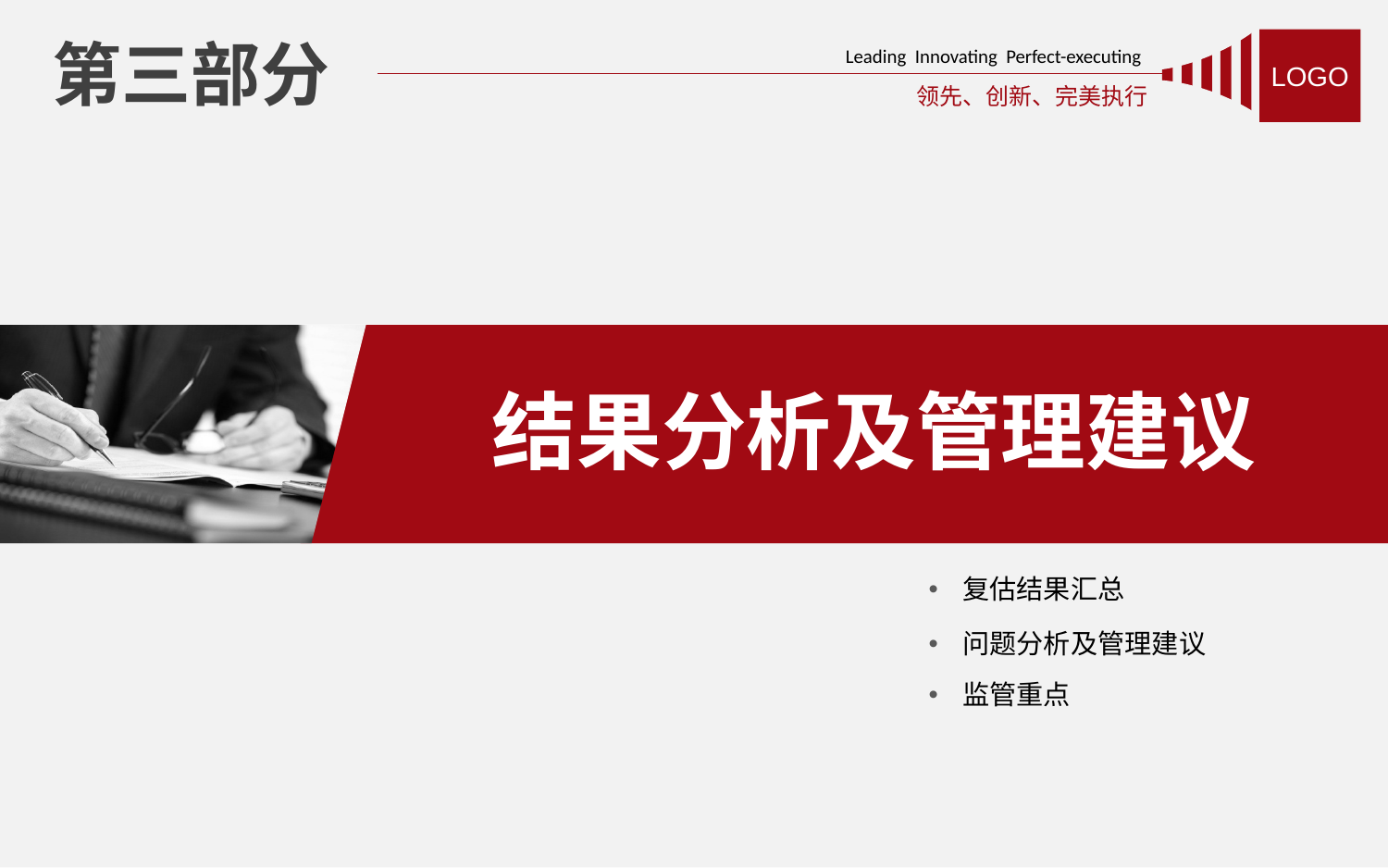

LOGO
Leading  Innovating  Perfect-executing
领先、创新、完美执行
第三部分

结果分析及管理建议

   复估结果汇总
   问题分析及管理建议
   监管重点
10
.